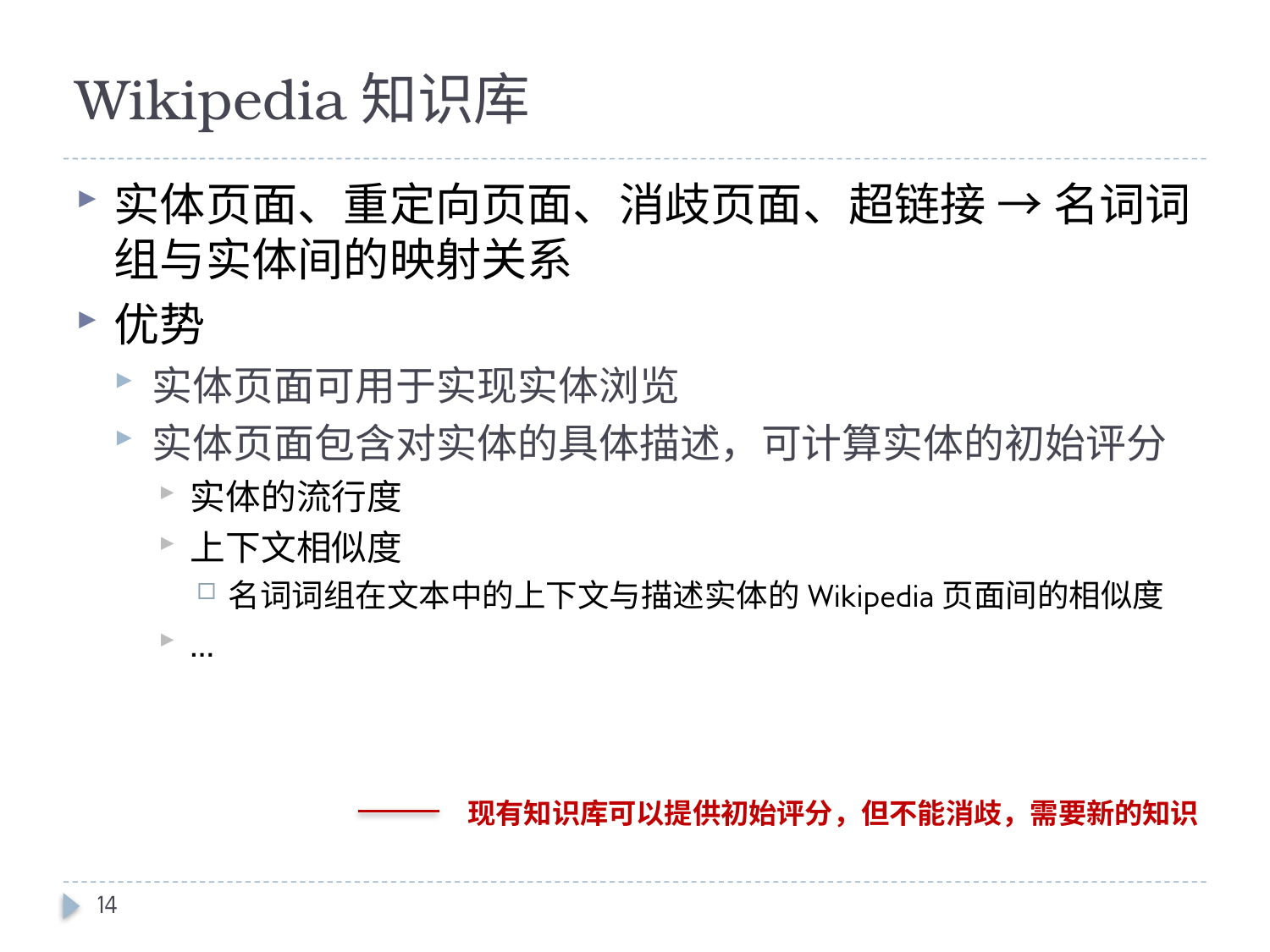

# Wikipedia知识库
实体页面、重定向页面、消歧页面、超链接 → 名词词组与实体间的映射关系
优势
实体页面可用于实现实体浏览
实体页面包含对实体的具体描述，可计算实体的初始评分
实体的流行度
上下文相似度
名词词组在文本中的上下文与描述实体的Wikipedia页面间的相似度
…
现有知识库可以提供初始评分，但不能消歧，需要新的知识
14